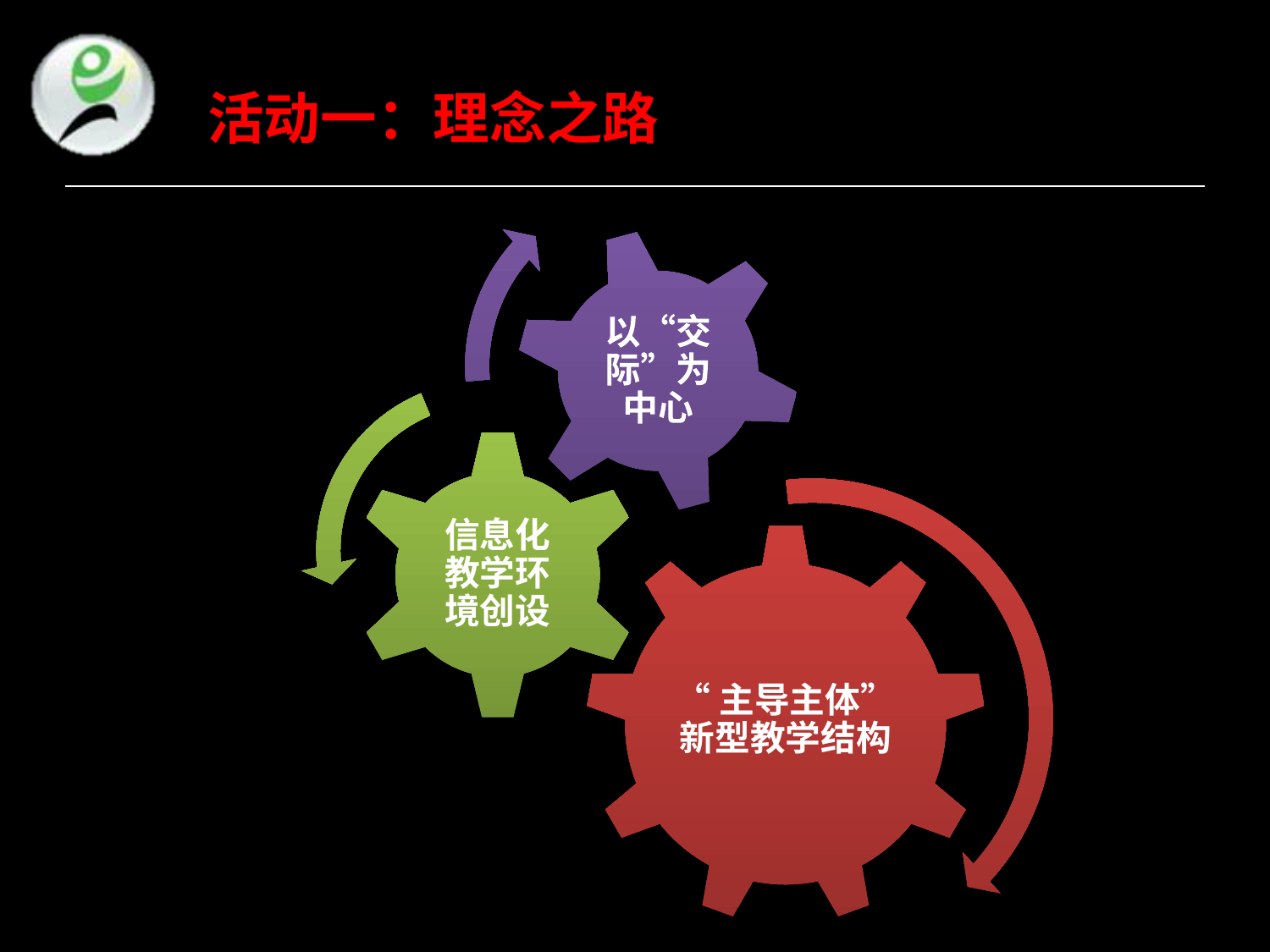

活动一：理念之路
“主导主体”新型教学结构
信息化教学环境创设
以“交际”为中心